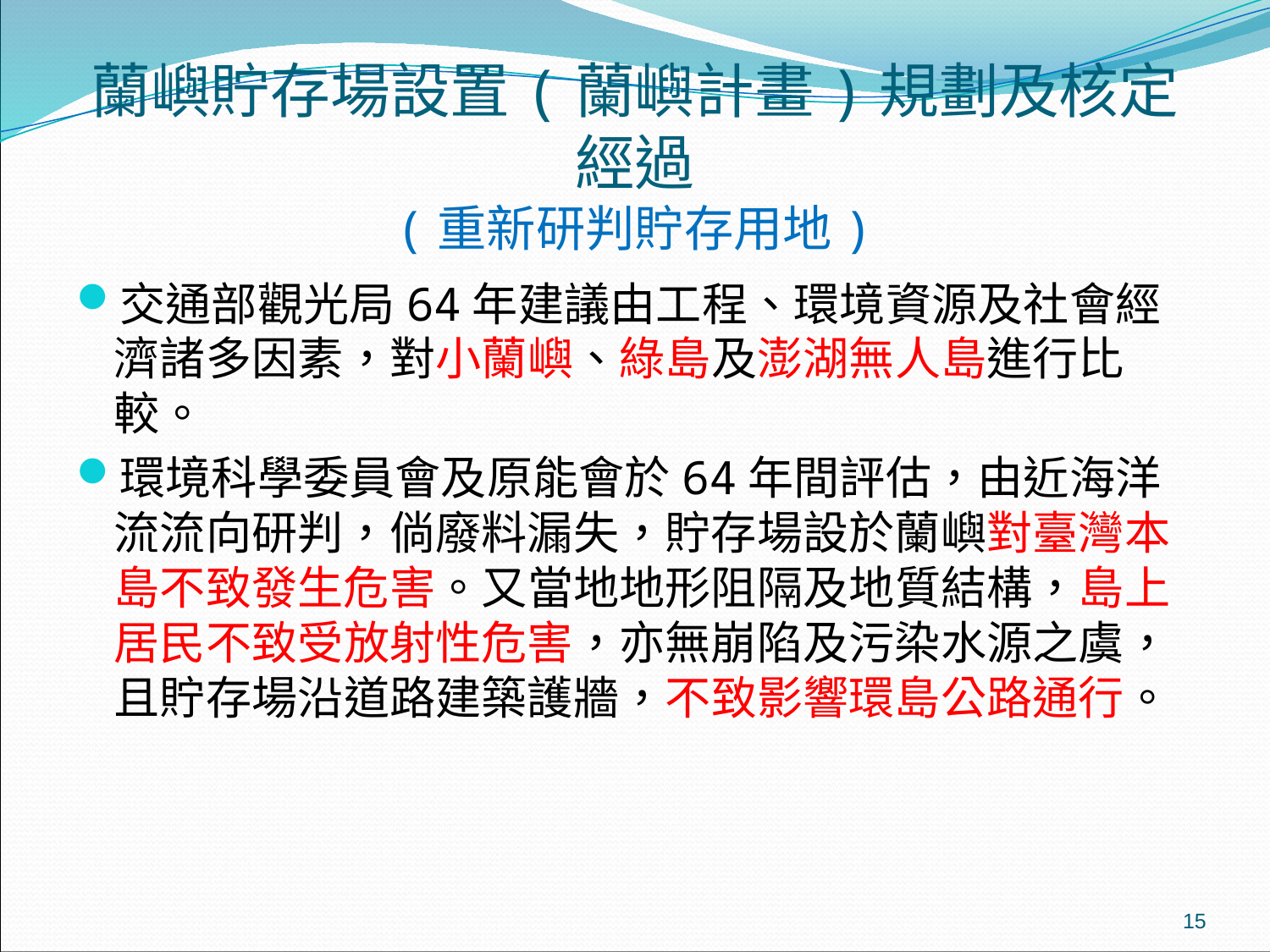

# 蘭嶼貯存場設置(蘭嶼計畫)規劃及核定經過 (重新研判貯存用地)
交通部觀光局64年建議由工程、環境資源及社會經濟諸多因素，對小蘭嶼、綠島及澎湖無人島進行比較。
環境科學委員會及原能會於64年間評估，由近海洋流流向研判，倘廢料漏失，貯存場設於蘭嶼對臺灣本島不致發生危害。又當地地形阻隔及地質結構，島上居民不致受放射性危害，亦無崩陷及污染水源之虞，且貯存場沿道路建築護牆，不致影響環島公路通行。

15